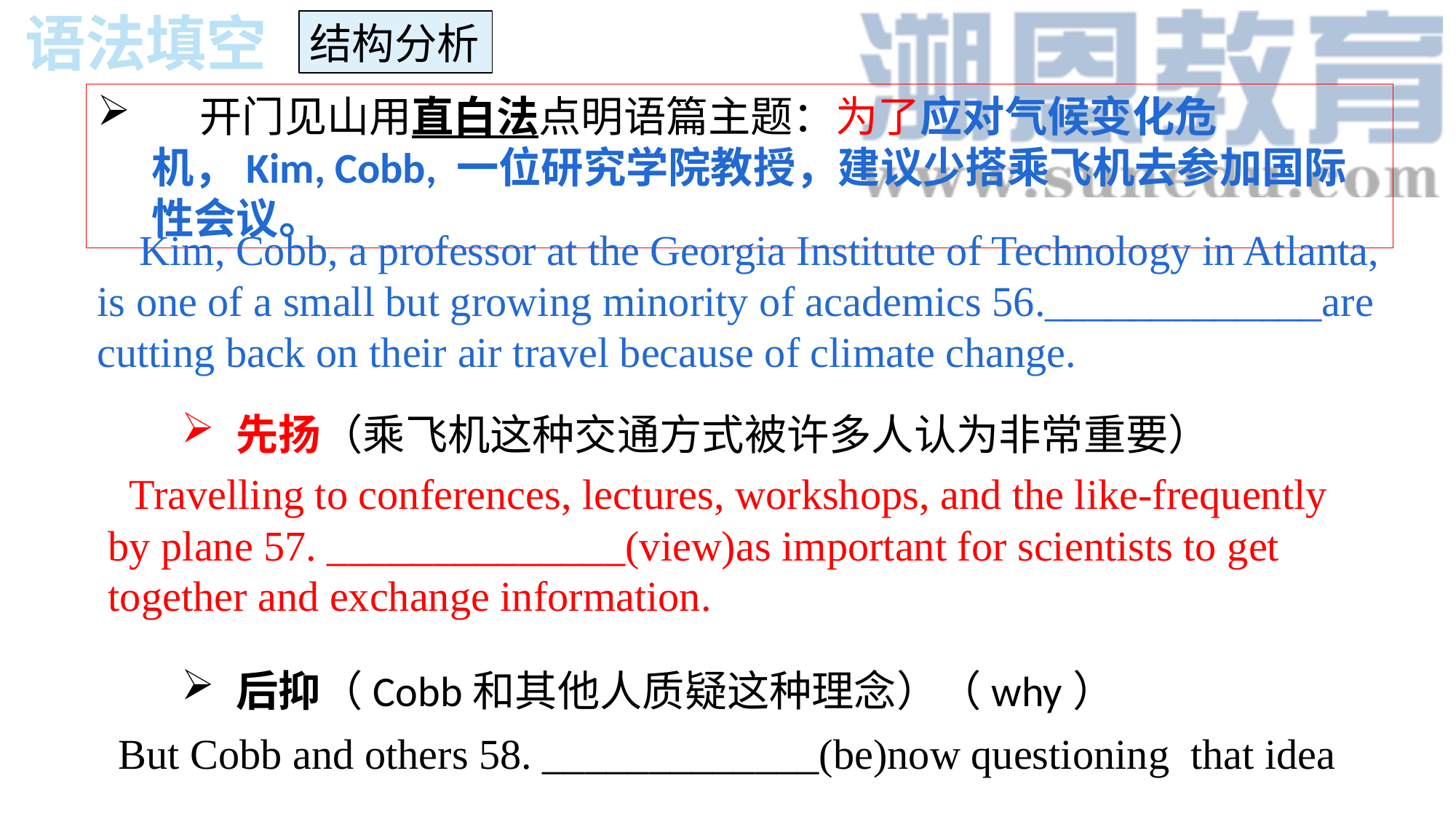

语法填空
结构分析
    开门见山用直白法点明语篇主题：为了应对气候变化危机，Kim, Cobb, 一位研究学院教授，建议少搭乘飞机去参加国际性会议。
    Kim, Cobb, a professor at the Georgia Institute of Technology in Atlanta, is one of a small but growing minority of academics 56._____________are cutting back on their air travel because of climate change.
先扬（乘飞机这种交通方式被许多人认为非常重要）
  Travelling to conferences, lectures, workshops, and the like-frequently by plane 57. ______________(view)as important for scientists to get together and exchange information.
后抑（Cobb和其他人质疑这种理念）（why）
  But Cobb and others 58. _____________(be)now questioning  that idea